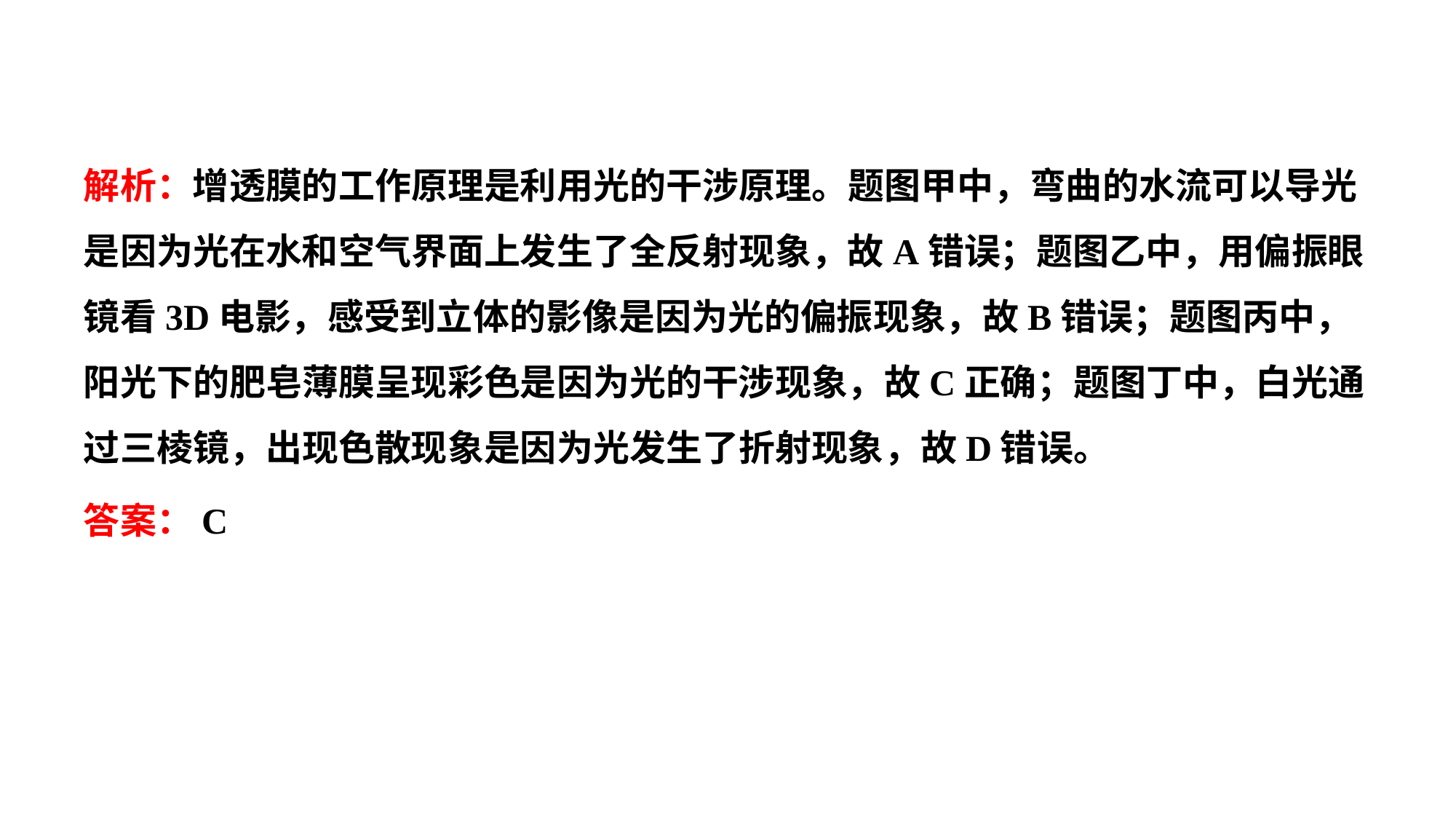

解析：增透膜的工作原理是利用光的干涉原理。题图甲中，弯曲的水流可以导光是因为光在水和空气界面上发生了全反射现象，故A错误；题图乙中，用偏振眼镜看3D电影，感受到立体的影像是因为光的偏振现象，故B错误；题图丙中，阳光下的肥皂薄膜呈现彩色是因为光的干涉现象，故C正确；题图丁中，白光通过三棱镜，出现色散现象是因为光发生了折射现象，故D错误。
答案：C